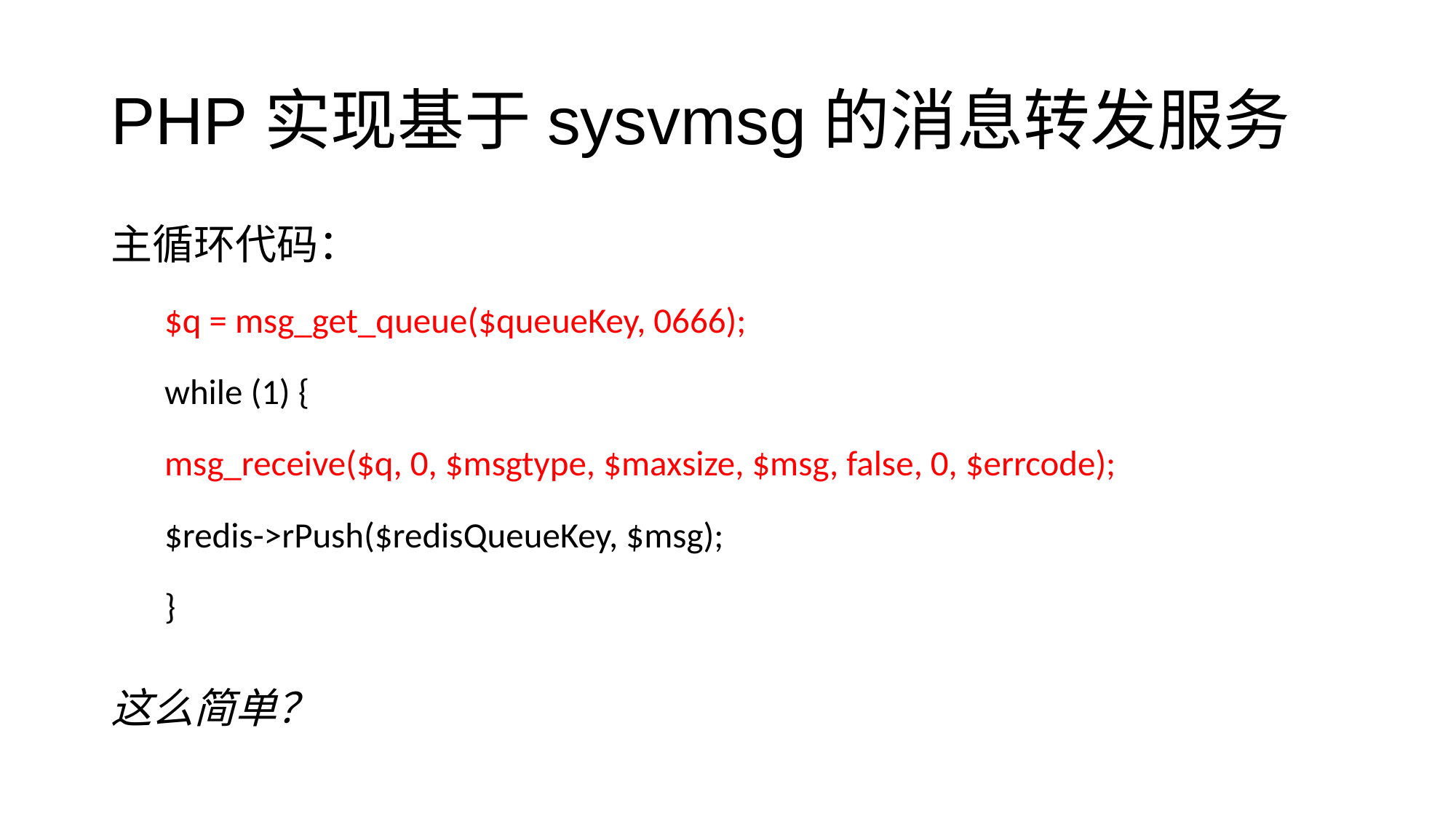

# PHP实现基于sysvmsg的消息转发服务
主循环代码：
$q = msg_get_queue($queueKey, 0666);
while (1) {
	msg_receive($q, 0, $msgtype, $maxsize, $msg, false, 0, $errcode);
	$redis->rPush($redisQueueKey, $msg);
}

这么简单？